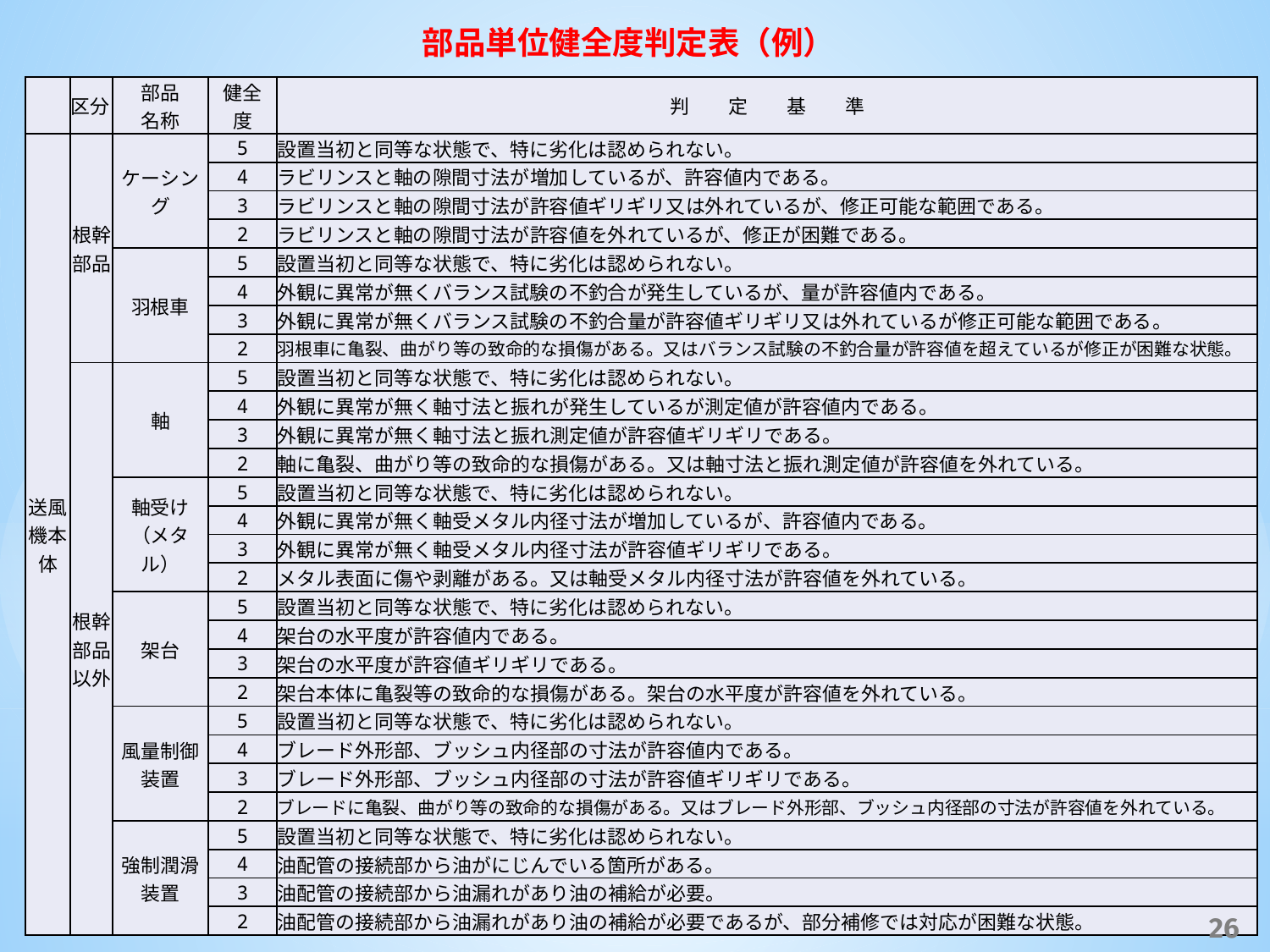

部品単位健全度判定表（例）
|  | 区分 | 部品 名称 | 健全 度 | 判　　定　　基　　準 |
| --- | --- | --- | --- | --- |
| 送風機本体 | 根幹部品 | ケーシング | 5 | 設置当初と同等な状態で、特に劣化は認められない。 |
|  |  |  | 4 | ラビリンスと軸の隙間寸法が増加しているが、許容値内である。 |
|  |  |  | 3 | ラビリンスと軸の隙間寸法が許容値ギリギリ又は外れているが、修正可能な範囲である。 |
|  |  |  | 2 | ラビリンスと軸の隙間寸法が許容値を外れているが、修正が困難である。 |
|  |  | 羽根車 | 5 | 設置当初と同等な状態で、特に劣化は認められない。 |
|  |  |  | 4 | 外観に異常が無くバランス試験の不釣合が発生しているが、量が許容値内である。 |
|  |  |  | 3 | 外観に異常が無くバランス試験の不釣合量が許容値ギリギリ又は外れているが修正可能な範囲である。 |
|  |  |  | 2 | 羽根車に亀裂、曲がり等の致命的な損傷がある。又はバランス試験の不釣合量が許容値を超えているが修正が困難な状態。 |
|  | 根幹部品以外 | 軸 | 5 | 設置当初と同等な状態で、特に劣化は認められない。 |
|  |  |  | 4 | 外観に異常が無く軸寸法と振れが発生しているが測定値が許容値内である。 |
|  |  |  | 3 | 外観に異常が無く軸寸法と振れ測定値が許容値ギリギリである。 |
|  |  |  | 2 | 軸に亀裂、曲がり等の致命的な損傷がある。又は軸寸法と振れ測定値が許容値を外れている。 |
|  |  | 軸受け （メタル） | 5 | 設置当初と同等な状態で、特に劣化は認められない。 |
|  |  |  | 4 | 外観に異常が無く軸受メタル内径寸法が増加しているが、許容値内である。 |
|  |  |  | 3 | 外観に異常が無く軸受メタル内径寸法が許容値ギリギリである。 |
|  |  |  | 2 | メタル表面に傷や剥離がある。又は軸受メタル内径寸法が許容値を外れている。 |
|  |  | 架台 | 5 | 設置当初と同等な状態で、特に劣化は認められない。 |
|  |  |  | 4 | 架台の水平度が許容値内である。 |
|  |  |  | 3 | 架台の水平度が許容値ギリギリである。 |
|  |  |  | 2 | 架台本体に亀裂等の致命的な損傷がある。架台の水平度が許容値を外れている。 |
|  |  | 風量制御装置 | 5 | 設置当初と同等な状態で、特に劣化は認められない。 |
|  |  |  | 4 | ブレード外形部、ブッシュ内径部の寸法が許容値内である。 |
|  |  |  | 3 | ブレード外形部、ブッシュ内径部の寸法が許容値ギリギリである。 |
|  |  |  | 2 | ブレードに亀裂、曲がり等の致命的な損傷がある。又はブレード外形部、ブッシュ内径部の寸法が許容値を外れている。 |
|  |  | 強制潤滑装置 | 5 | 設置当初と同等な状態で、特に劣化は認められない。 |
|  |  |  | 4 | 油配管の接続部から油がにじんでいる箇所がある。 |
|  |  |  | 3 | 油配管の接続部から油漏れがあり油の補給が必要。 |
|  |  |  | 2 | 油配管の接続部から油漏れがあり油の補給が必要であるが、部分補修では対応が困難な状態。 |
26